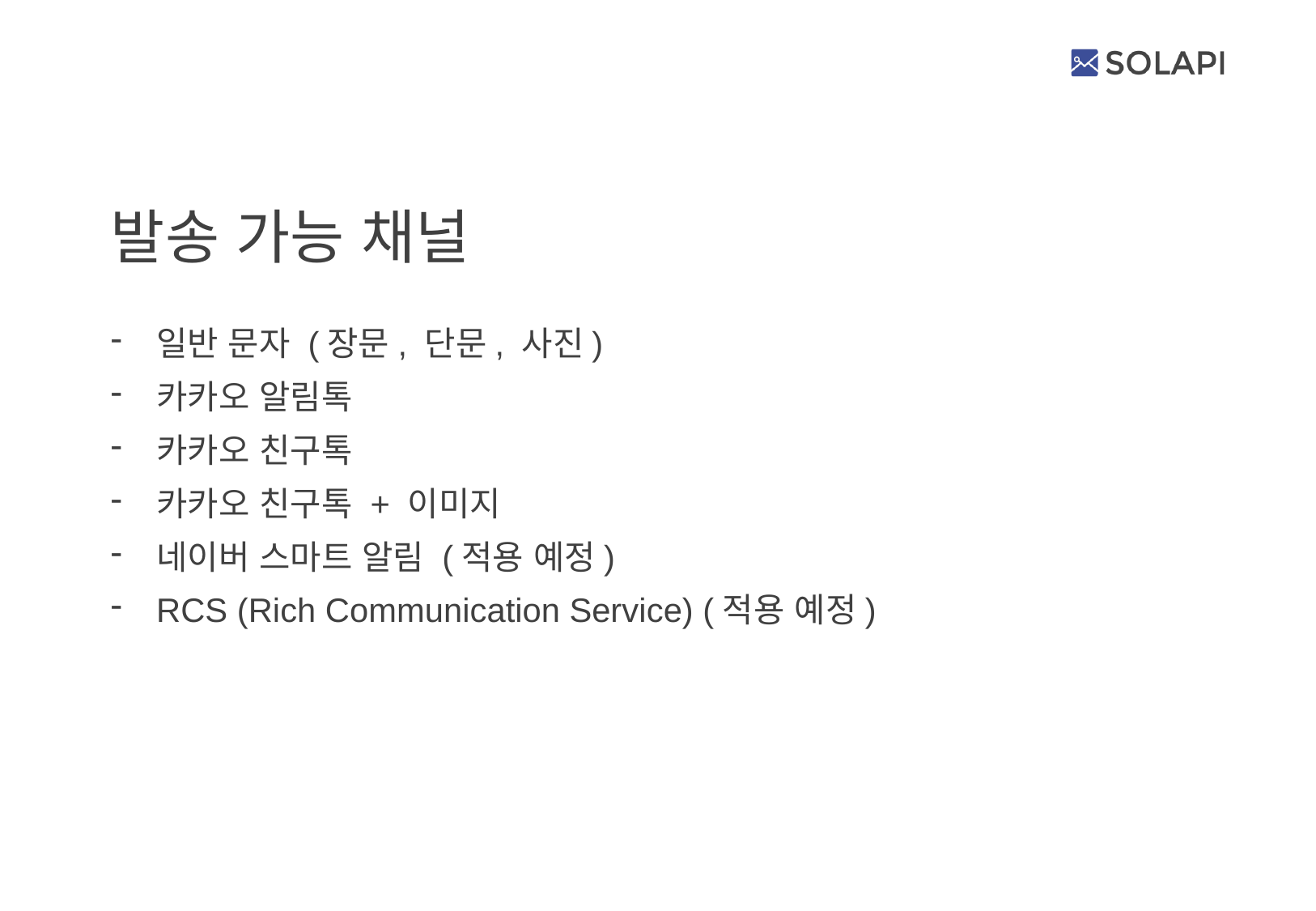

# 발송 가능 채널
일반 문자 (장문, 단문, 사진)
카카오 알림톡
카카오 친구톡
카카오 친구톡 + 이미지
네이버 스마트 알림 (적용 예정)
RCS (Rich Communication Service) (적용 예정)